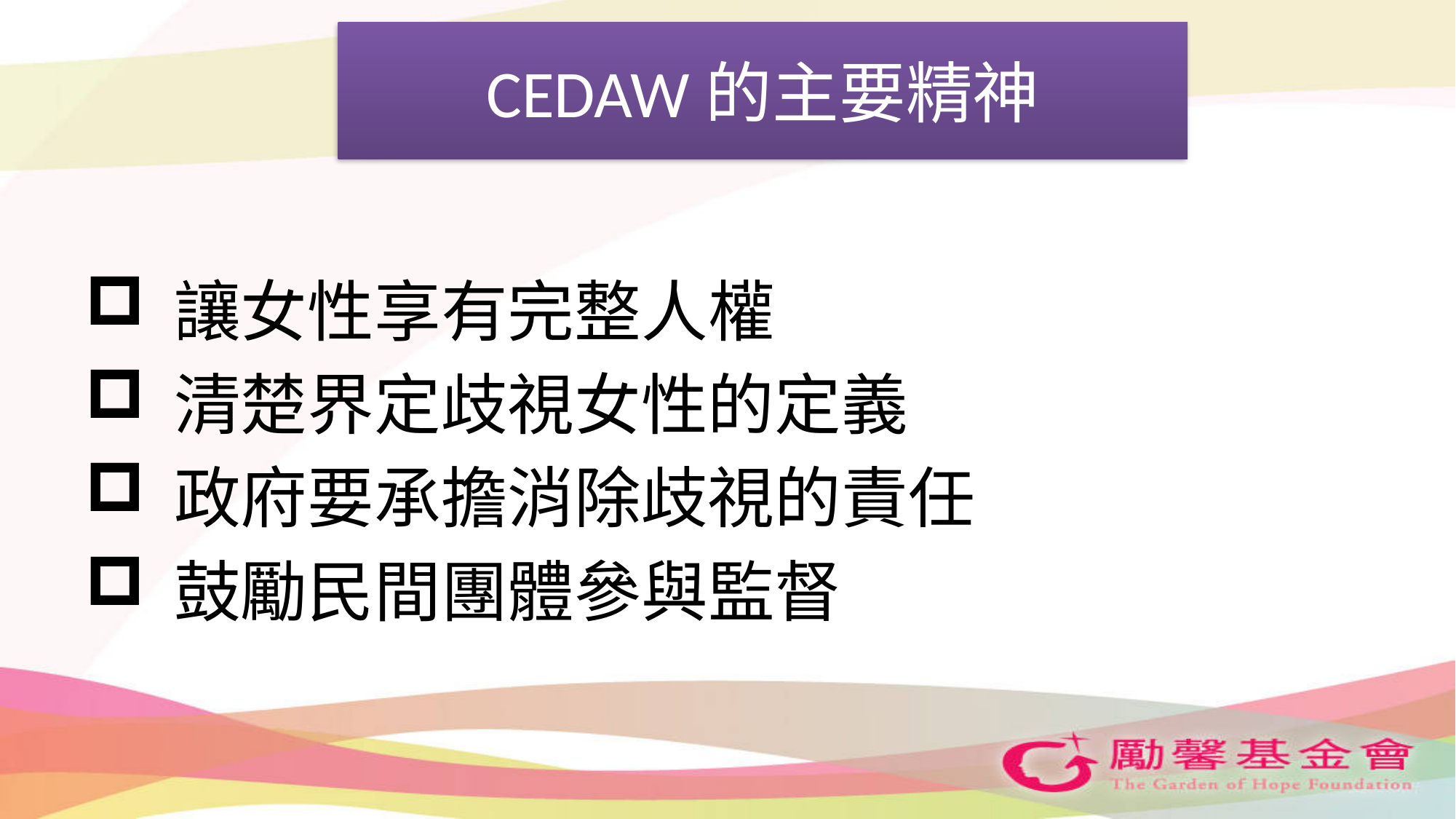

# CEDAW的主要精神
讓女性享有完整人權
清楚界定歧視女性的定義
政府要承擔消除歧視的責任
鼓勵民間團體參與監督